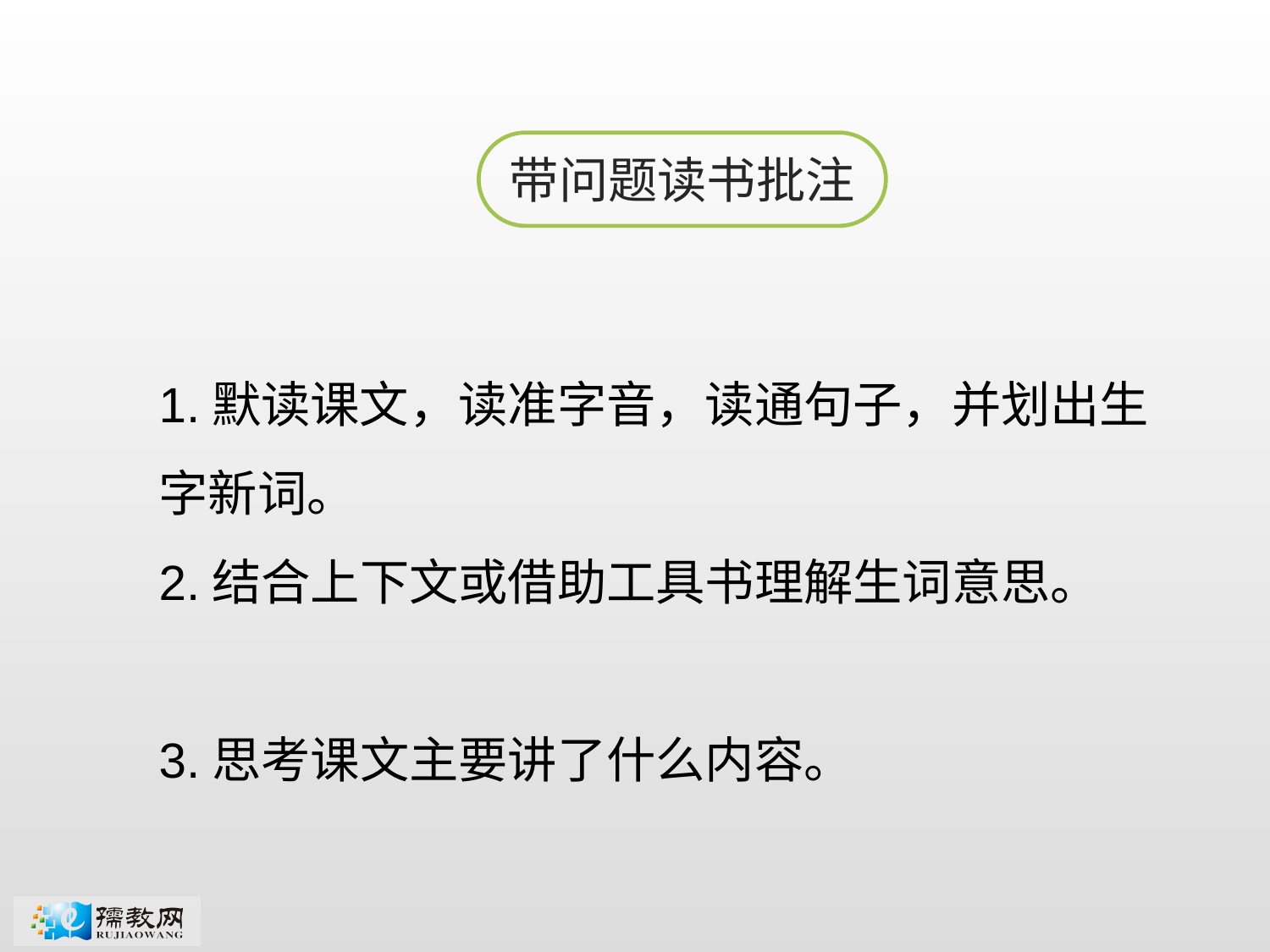

带问题读书批注
1.默读课文，读准字音，读通句子，并划出生字新词。
2.结合上下文或借助工具书理解生词意思。
3.思考课文主要讲了什么内容。